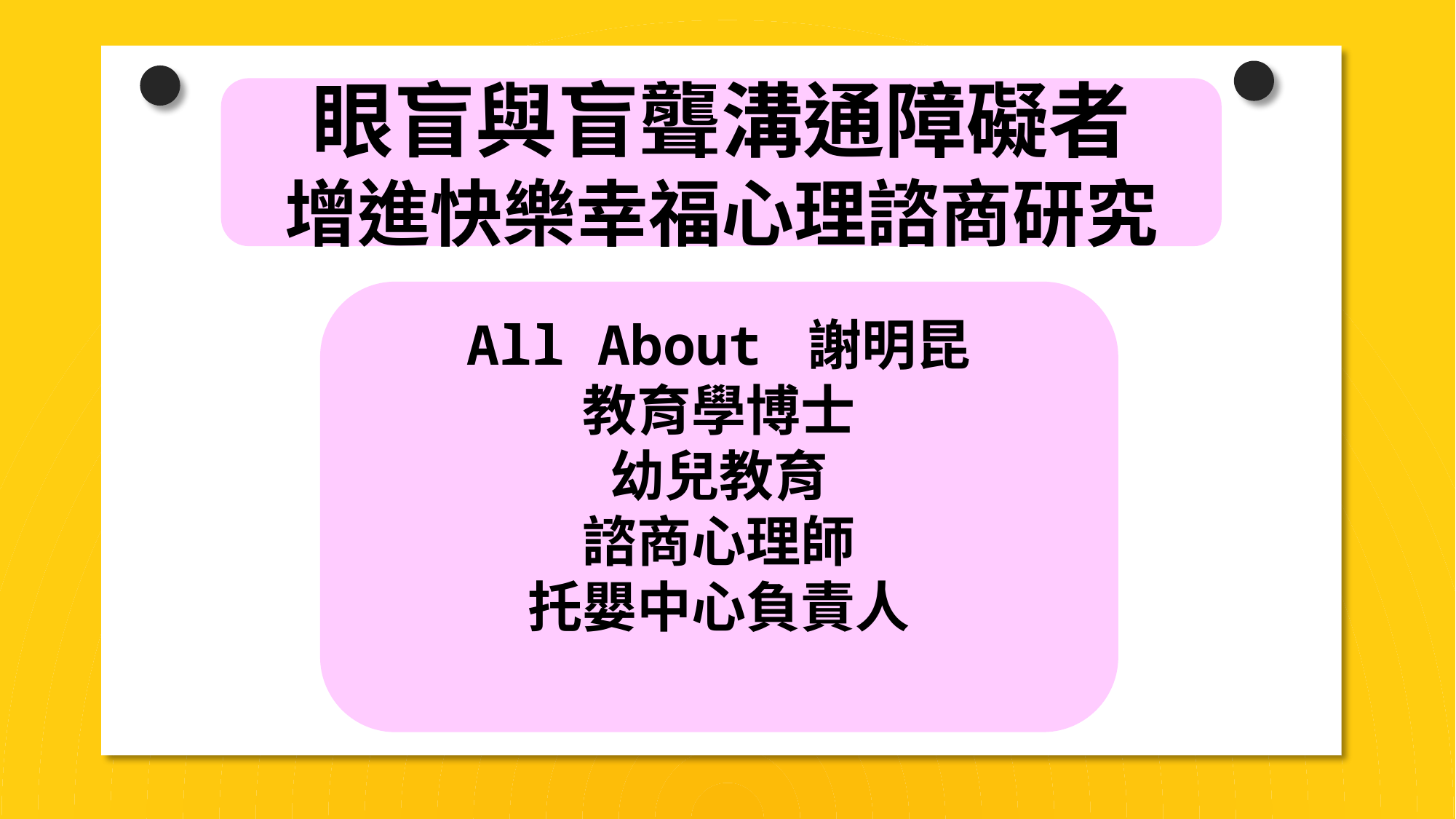

眼盲與盲聾溝通障礙者
增進快樂幸福心理諮商研究

All About 謝明昆
教育學博士
幼兒教育
諮商心理師
托嬰中心負責人